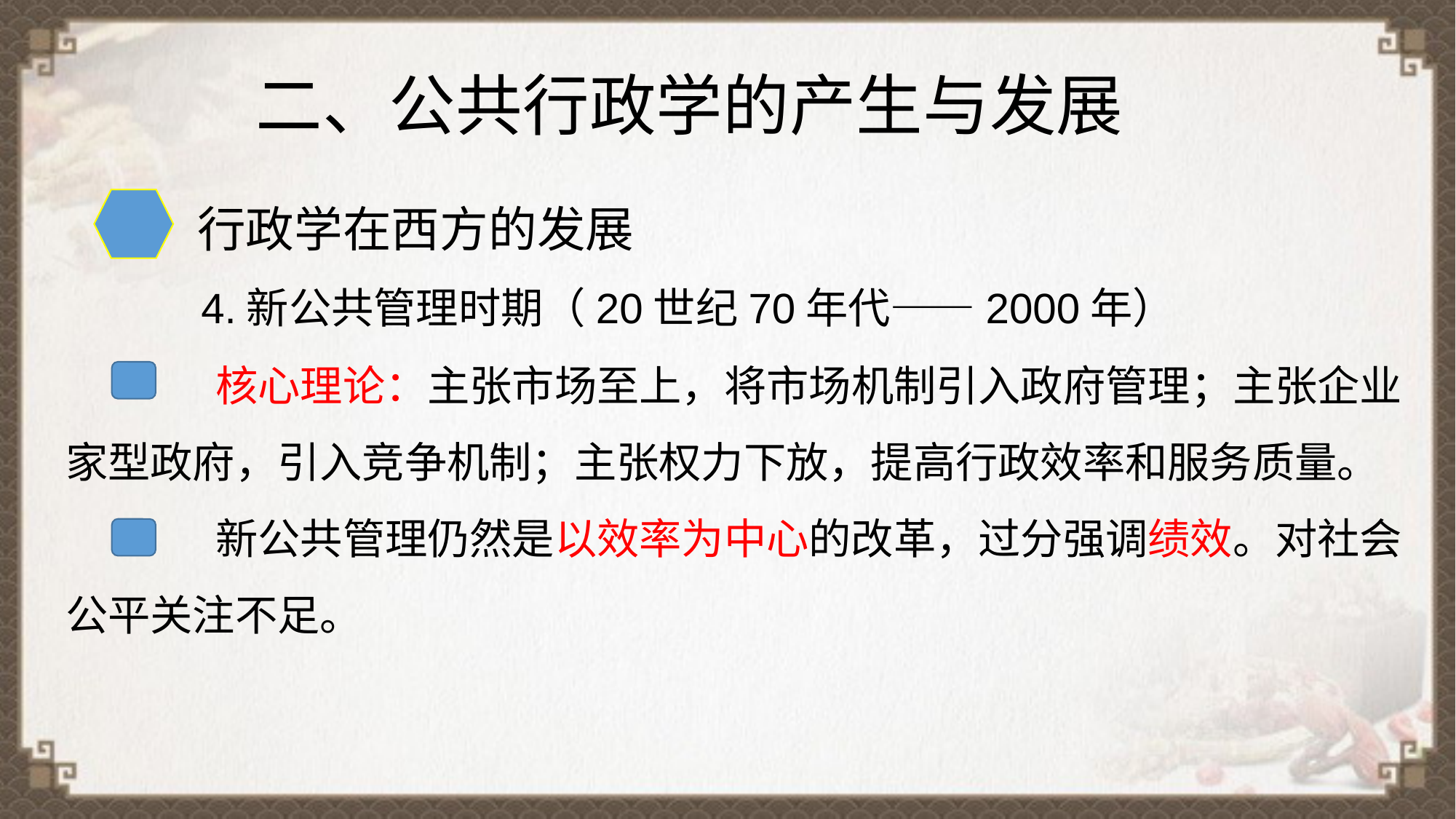

二、公共行政学的产生与发展
      行政学在西方的发展
      4.新公共管理时期（20世纪70年代——2000年）
         核心理论：主张市场至上，将市场机制引入政府管理；主张企业家型政府，引入竞争机制；主张权力下放，提高行政效率和服务质量。
         新公共管理仍然是以效率为中心的改革，过分强调绩效。对社会公平关注不足。